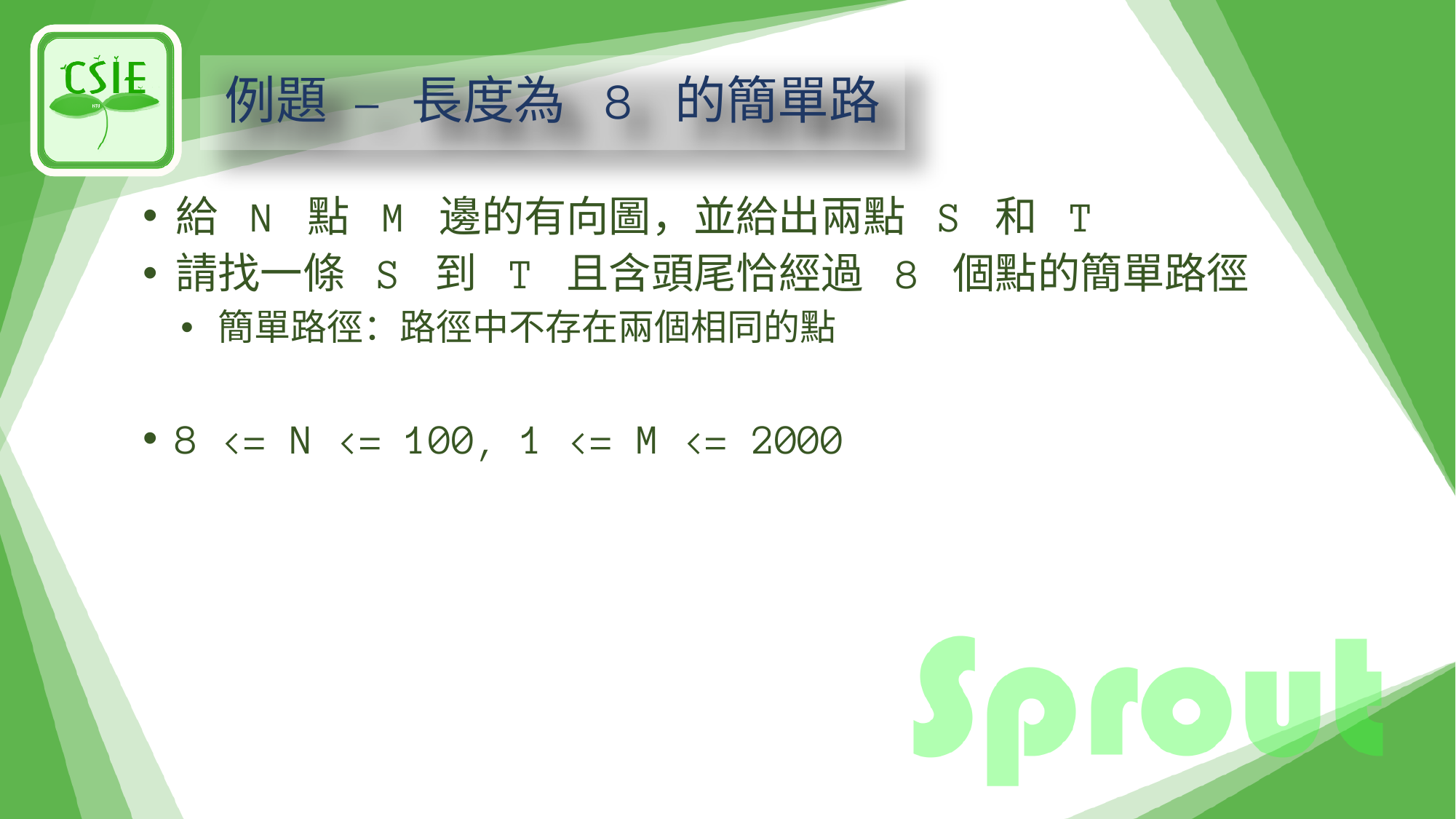

# 例題 – 長度為 8 的簡單路
給 N 點 M 邊的有向圖，並給出兩點 S 和 T
請找一條 S 到 T 且含頭尾恰經過 8 個點的簡單路徑
簡單路徑：路徑中不存在兩個相同的點

8 <= N <= 100, 1 <= M <= 2000